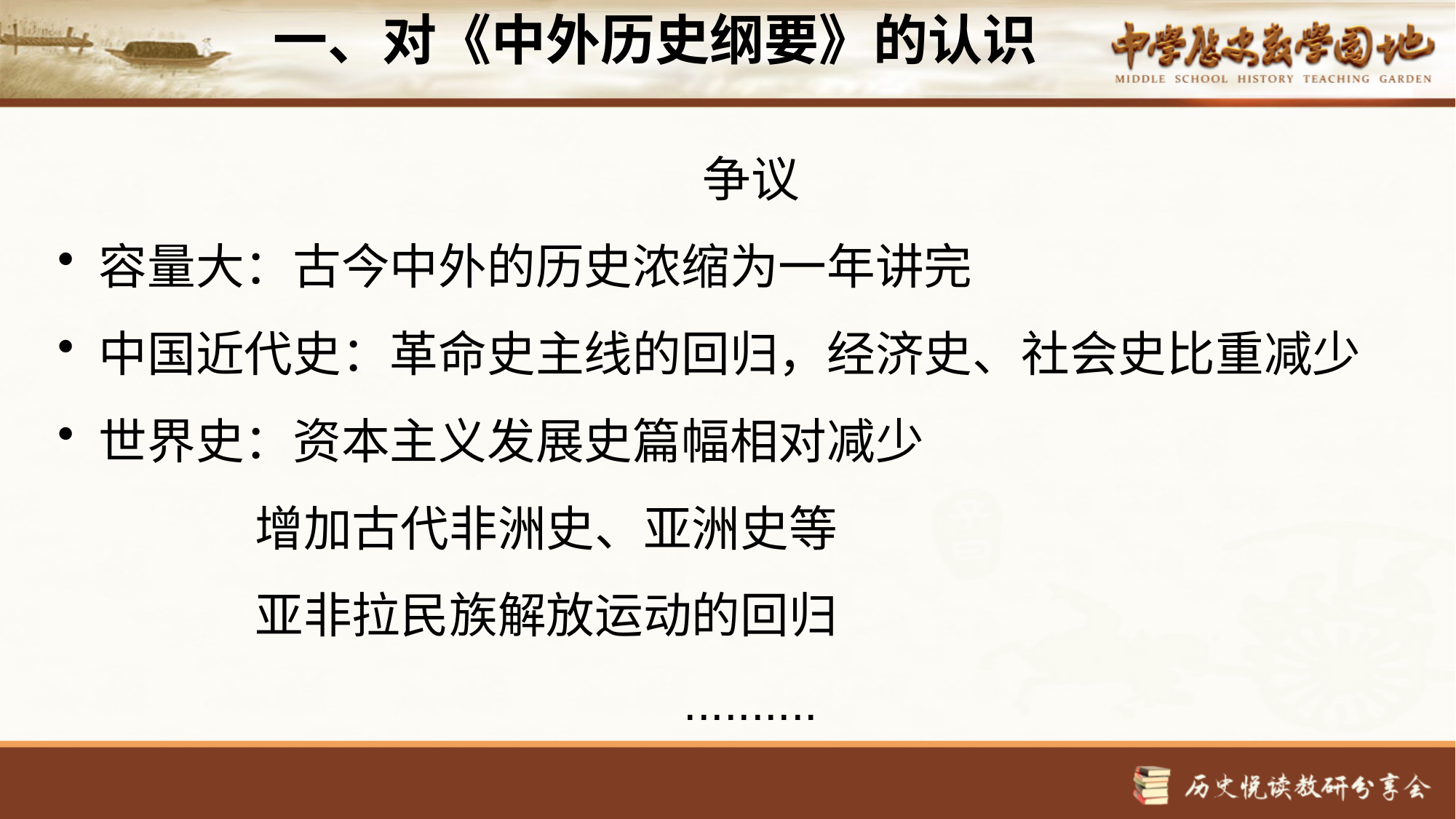

# 一、对《中外历史纲要》的认识
争议
容量大：古今中外的历史浓缩为一年讲完
中国近代史：革命史主线的回归，经济史、社会史比重减少
世界史：资本主义发展史篇幅相对减少
                 增加古代非洲史、亚洲史等
                 亚非拉民族解放运动的回归
..........